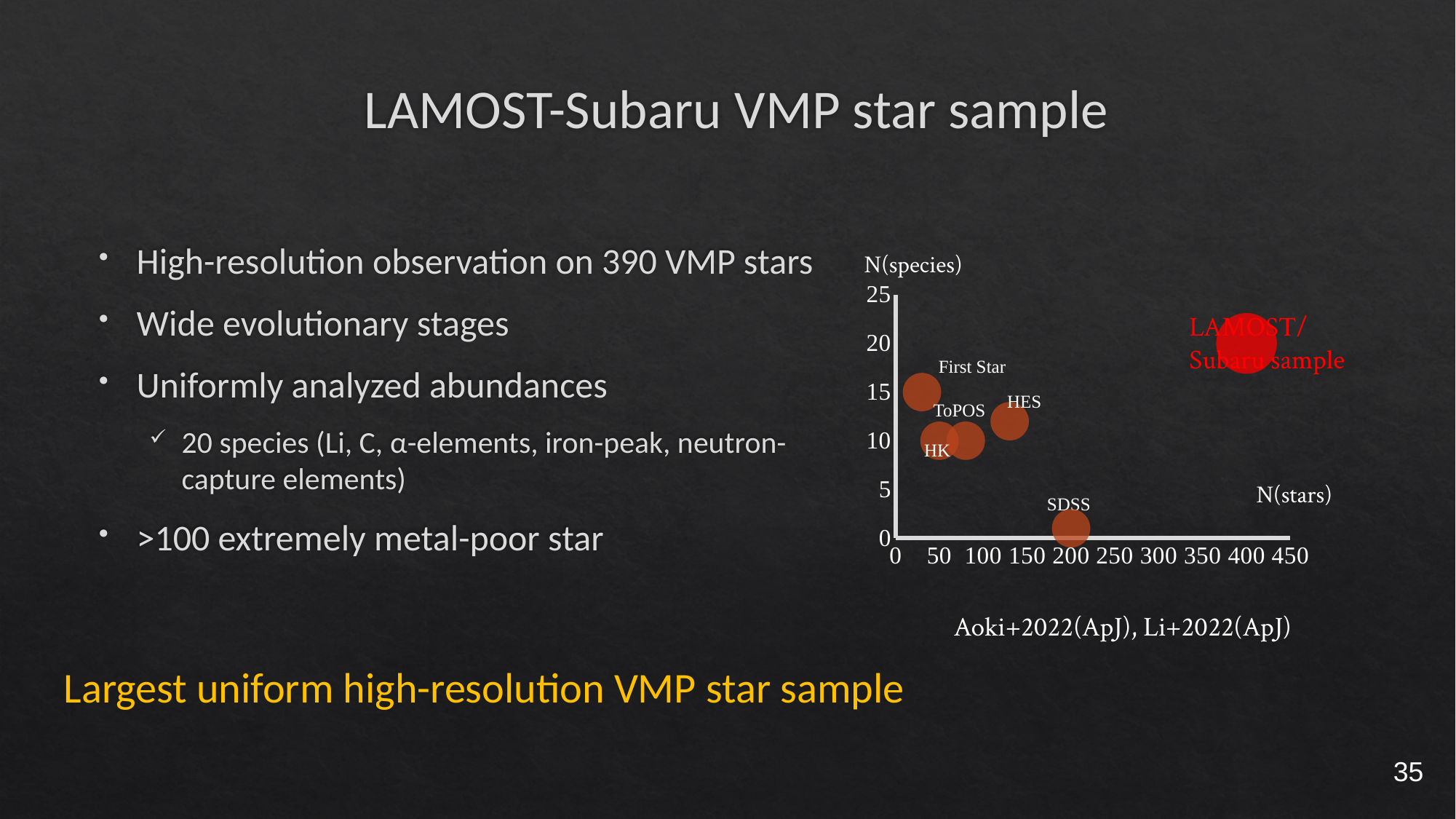

# LAMOST-Subaru VMP star sample
High-resolution observation on 390 VMP stars
Wide evolutionary stages
Uniformly analyzed abundances
20 species (Li, C, α-elements, iron-peak, neutron-capture elements)
>100 extremely metal-poor star
N(species)

### Chart

| Category | Y 值 |
|---|---|
LAMOST/
Subaru sample
First Star
HES
ToPOS
HK
N(stars)
SDSS
Aoki+2022(ApJ), Li+2022(ApJ)
Largest uniform high-resolution VMP star sample
35